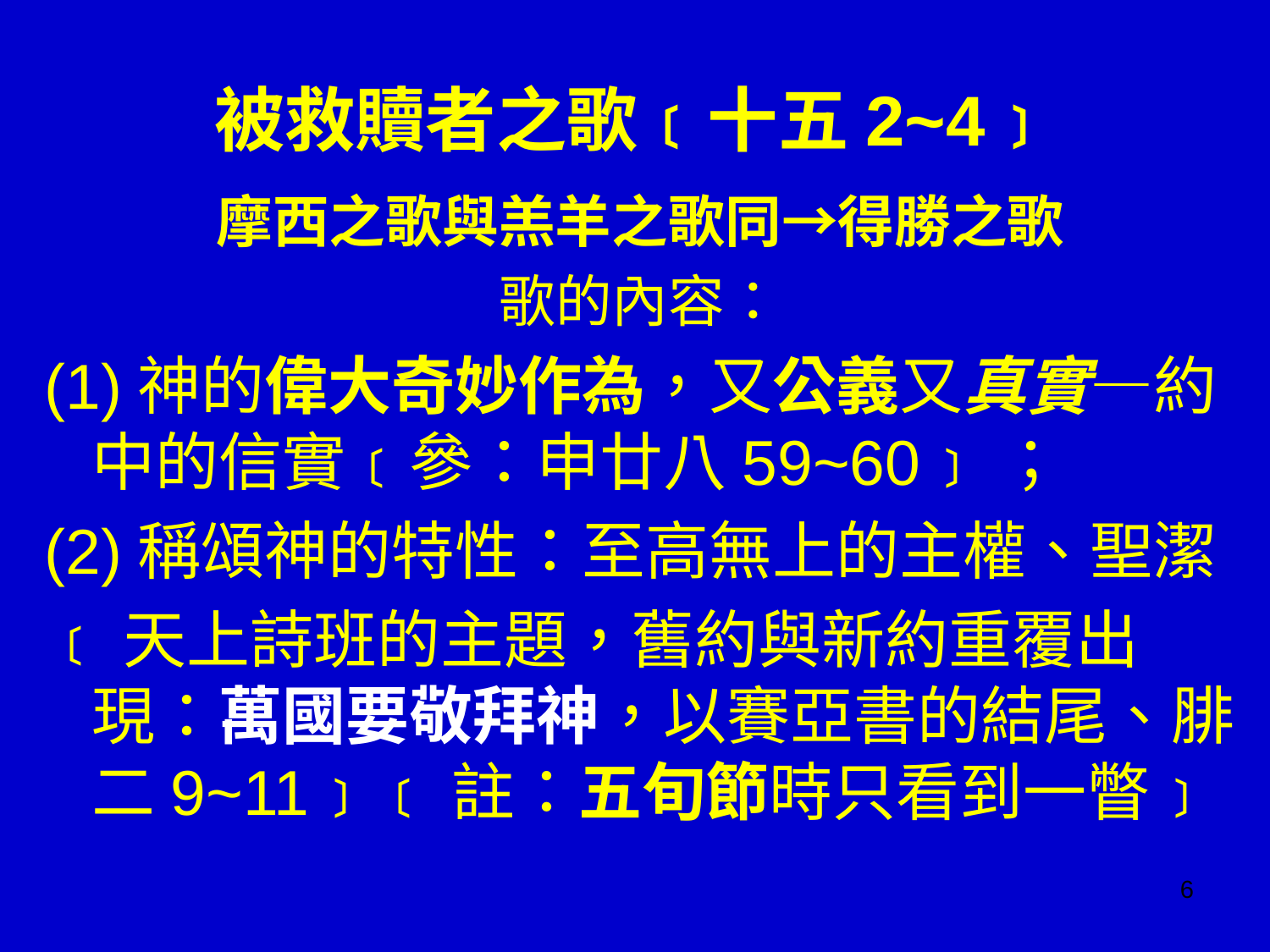

# 被救贖者之歌﹝十五2~4﹞
摩西之歌與羔羊之歌同→得勝之歌
歌的內容：
(1)神的偉大奇妙作為，又公義又真實—約中的信實﹝參：申廿八59~60﹞；
(2)稱頌神的特性：至高無上的主權、聖潔
﹝天上詩班的主題，舊約與新約重覆出現：萬國要敬拜神，以賽亞書的結尾、腓二9~11﹞﹝註：五旬節時只看到一瞥﹞

6